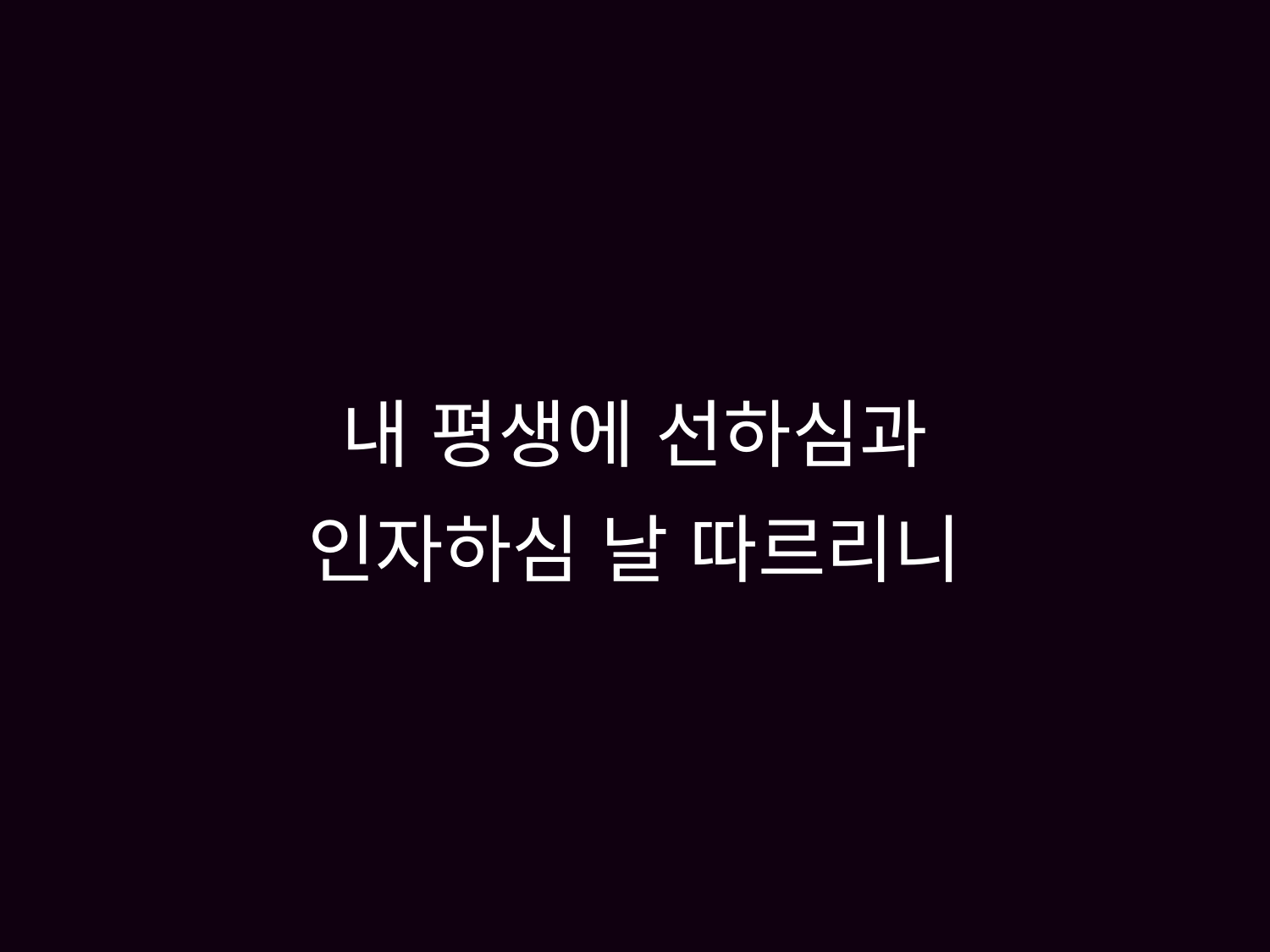

# 내 평생에 선하심과 인자하심 날 따르리니